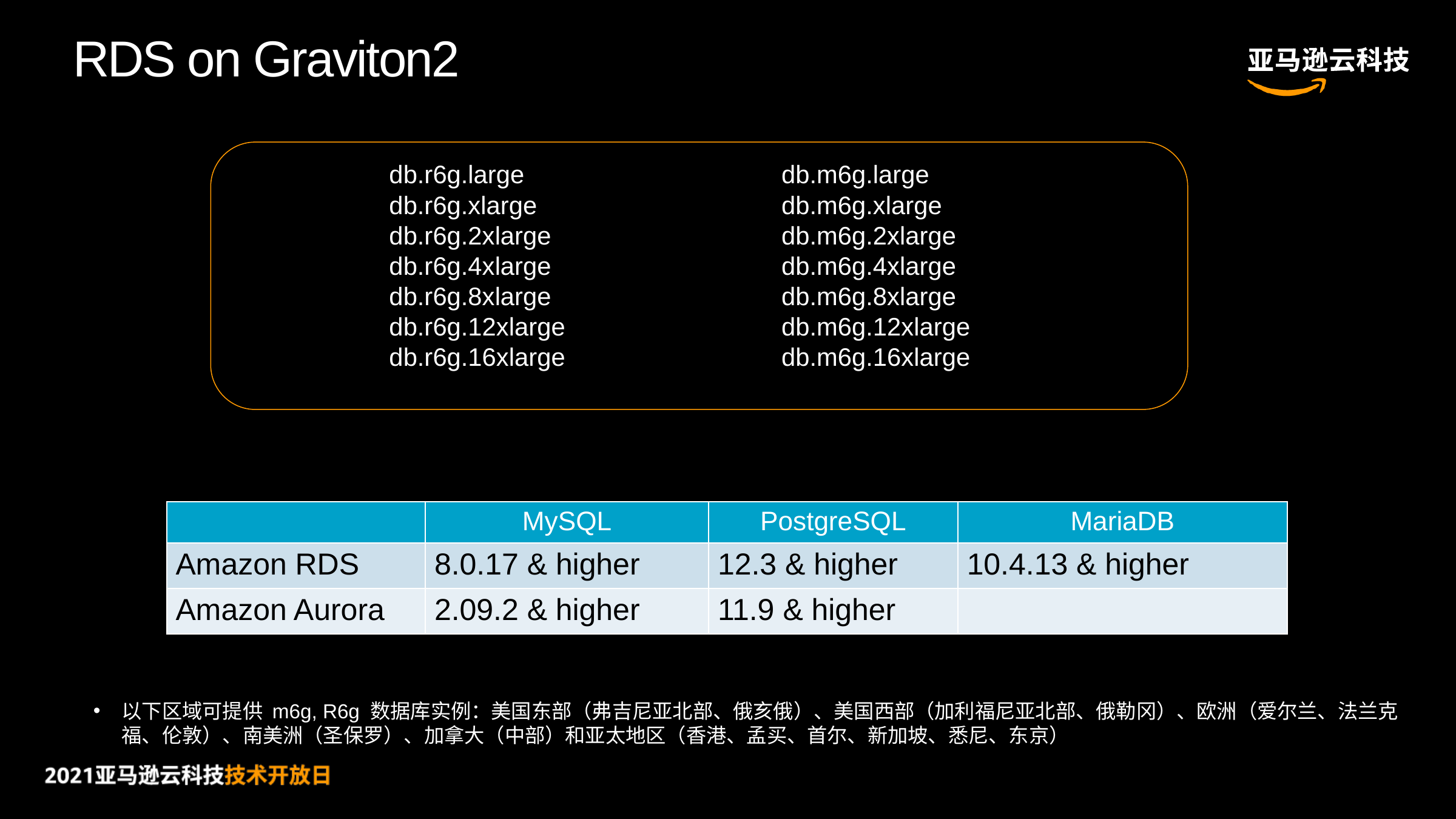

# RDS on Graviton2

db.m6g.large
db.m6g.xlarge
db.m6g.2xlarge
db.m6g.4xlarge
db.m6g.8xlarge
db.m6g.12xlarge
db.m6g.16xlarge
db.r6g.large
db.r6g.xlarge
db.r6g.2xlarge
db.r6g.4xlarge
db.r6g.8xlarge
db.r6g.12xlarge
db.r6g.16xlarge
|  | MySQL | PostgreSQL | MariaDB |
| --- | --- | --- | --- |
| Amazon RDS | 8.0.17 & higher | 12.3 & higher | 10.4.13 & higher |
| Amazon Aurora | 2.09.2 & higher | 11.9 & higher |  |
以下区域可提供 m6g, R6g 数据库实例：美国东部（弗吉尼亚北部、俄亥俄）、美国西部（加利福尼亚北部、俄勒冈）、欧洲（爱尔兰、法兰克福、伦敦）、南美洲（圣保罗）、加拿大（中部）和亚太地区（香港、孟买、首尔、新加坡、悉尼、东京）